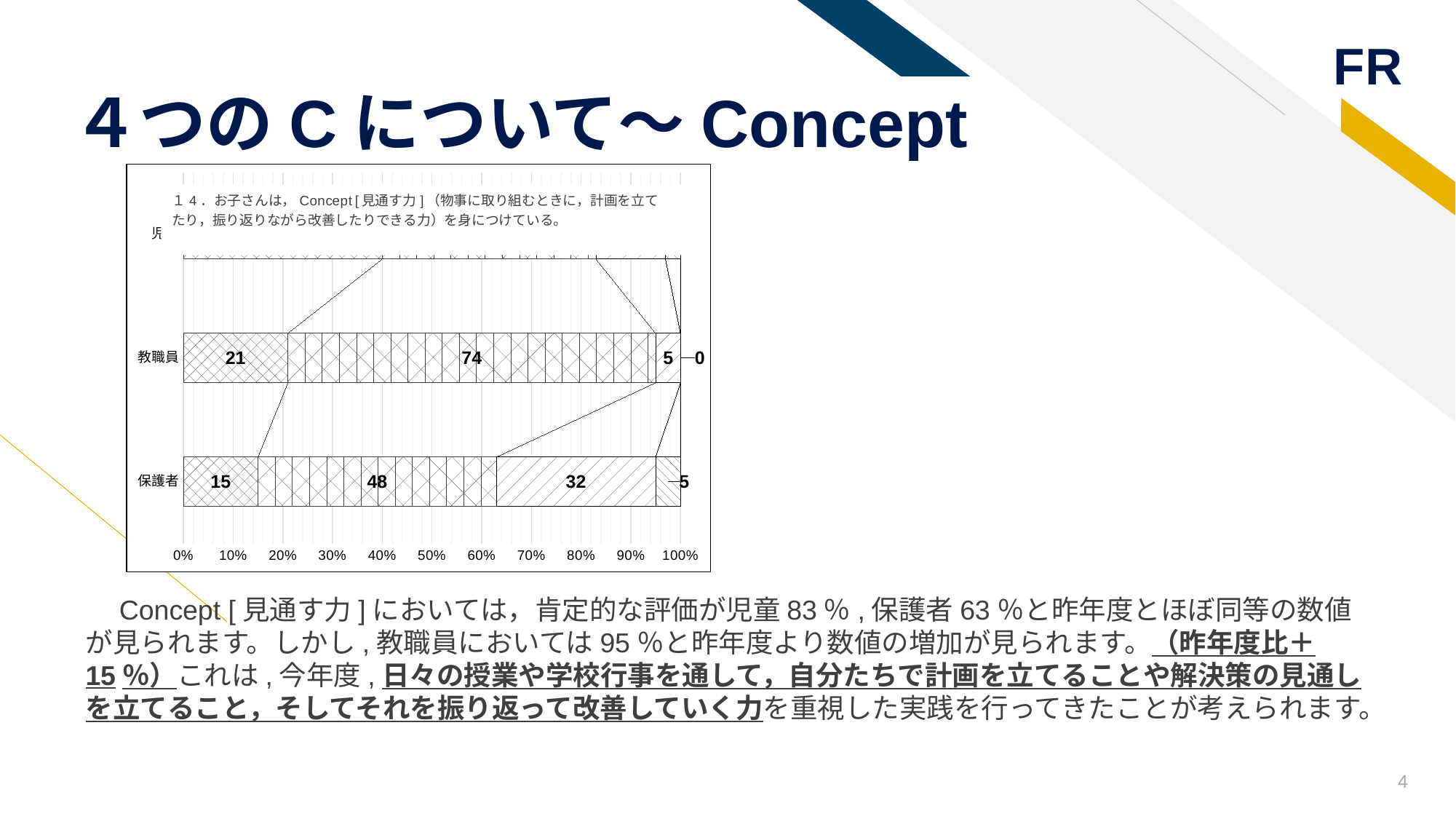

# ４つのCについて～Concept

### Chart:

| Category | そう思う | 大体そう思う | あまりそう思わない | そう思わない |
|---|---|---|---|---|
| 保護者 | 15.0 | 48.0 | 32.0 | 5.0 |
| 教職員 | 21.0 | 74.0 | 5.0 | 0.0 |
| 児童 | 40.0 | 43.0 | 14.0 | 3.0 |
　Concept [見通す力]においては，肯定的な評価が児童83％,保護者63％と昨年度とほぼ同等の数値が見られます。しかし,教職員においては95％と昨年度より数値の増加が見られます。（昨年度比＋15％）これは,今年度,日々の授業や学校行事を通して，自分たちで計画を立てることや解決策の見通しを立てること，そしてそれを振り返って改善していく力を重視した実践を行ってきたことが考えられます。
4